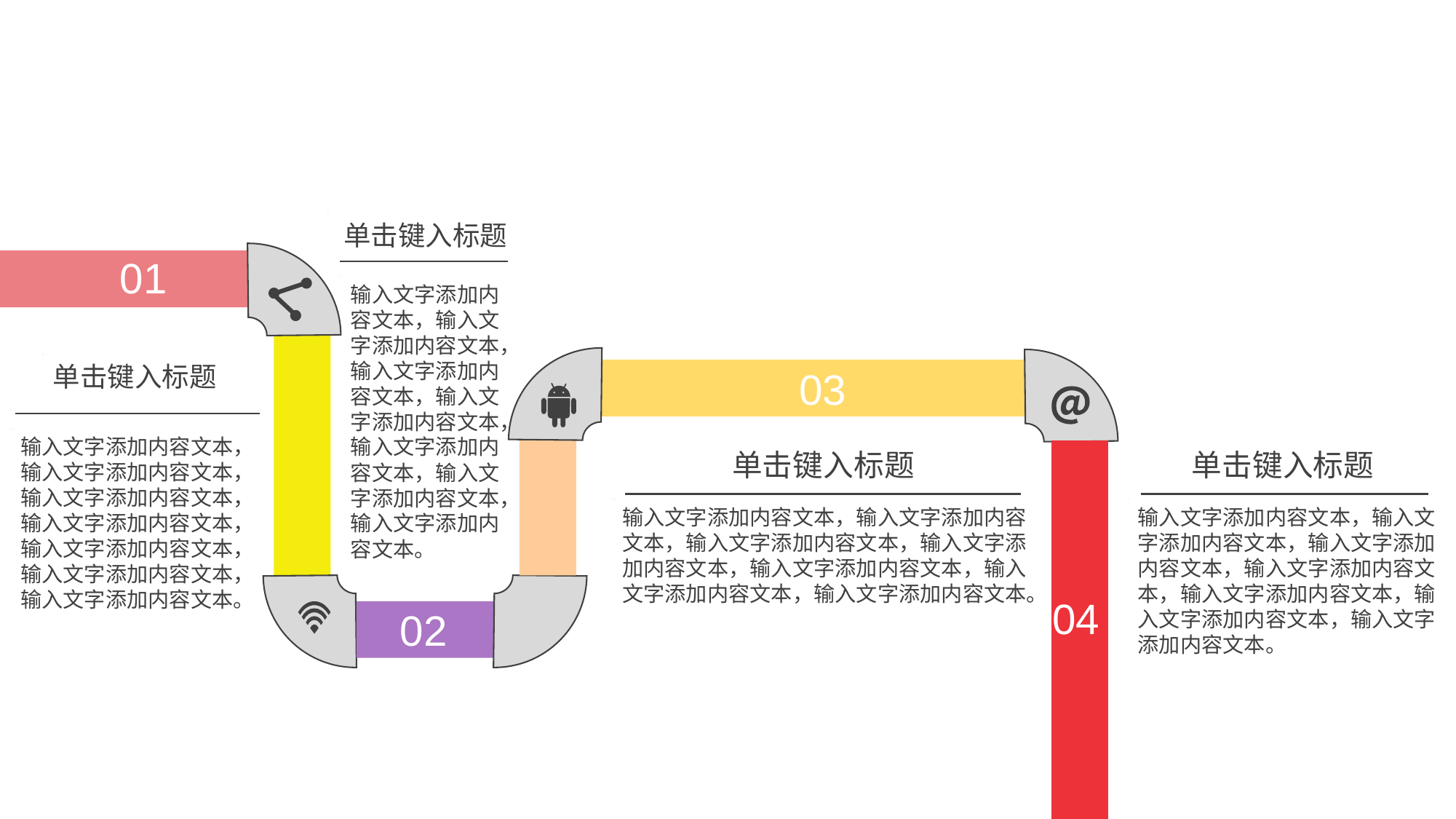

单击键入标题

01

输入文字添加内容文本，输入文字添加内容文本，输入文字添加内容文本，输入文字添加内容文本，输入文字添加内容文本，输入文字添加内容文本，输入文字添加内容文本。

单击键入标题
03

输入文字添加内容文本，输入文字添加内容文本，输入文字添加内容文本，输入文字添加内容文本，输入文字添加内容文本，输入文字添加内容文本，输入文字添加内容文本。
单击键入标题
单击键入标题

输入文字添加内容文本，输入文字添加内容文本，输入文字添加内容文本，输入文字添加内容文本，输入文字添加内容文本，输入文字添加内容文本，输入文字添加内容文本。
输入文字添加内容文本，输入文字添加内容文本，输入文字添加内容文本，输入文字添加内容文本，输入文字添加内容文本，输入文字添加内容文本，输入文字添加内容文本。
04
02